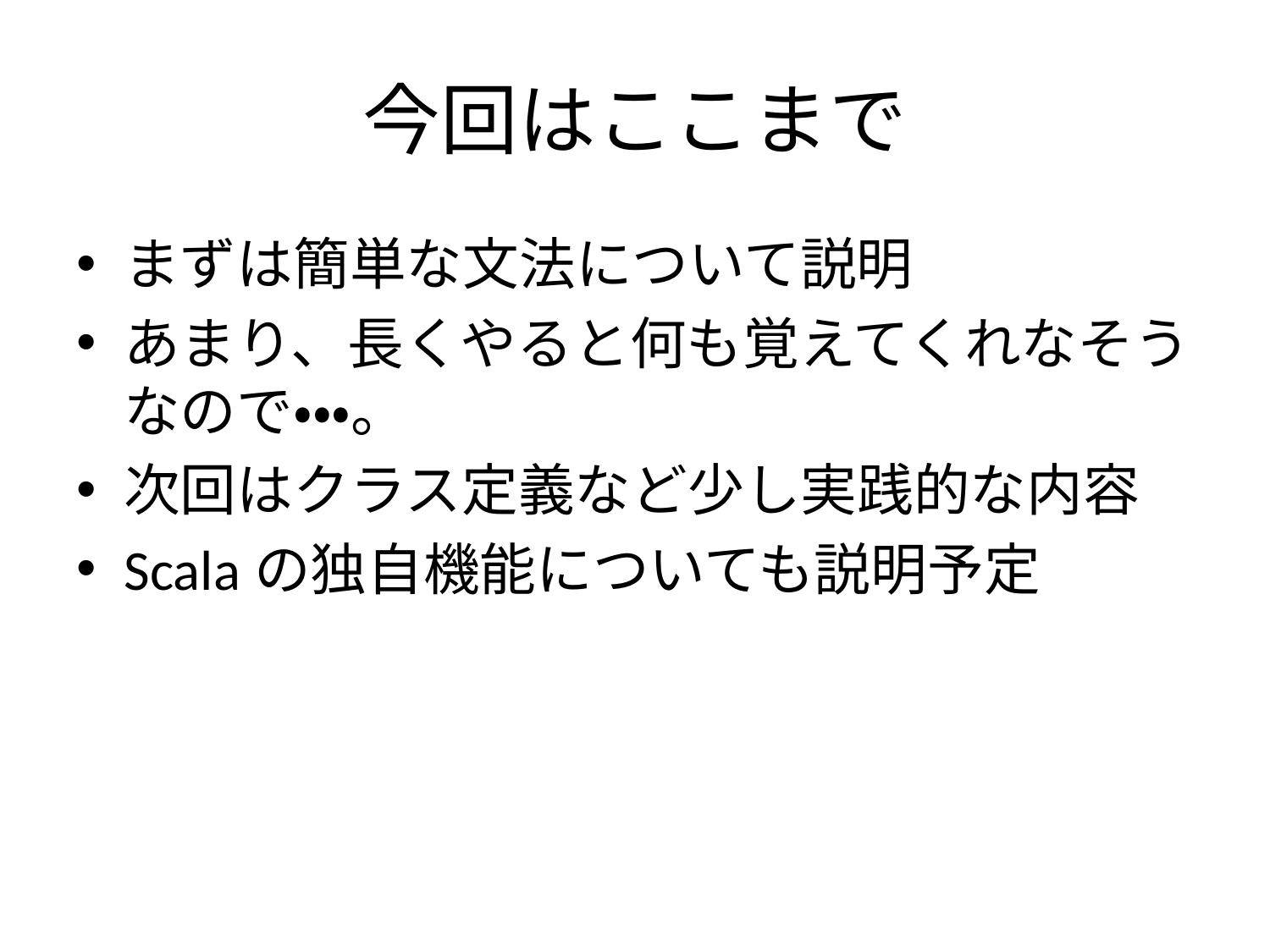

# 今回はここまで
まずは簡単な文法について説明
あまり、長くやると何も覚えてくれなそうなので・・・。
次回はクラス定義など少し実践的な内容
Scalaの独自機能についても説明予定